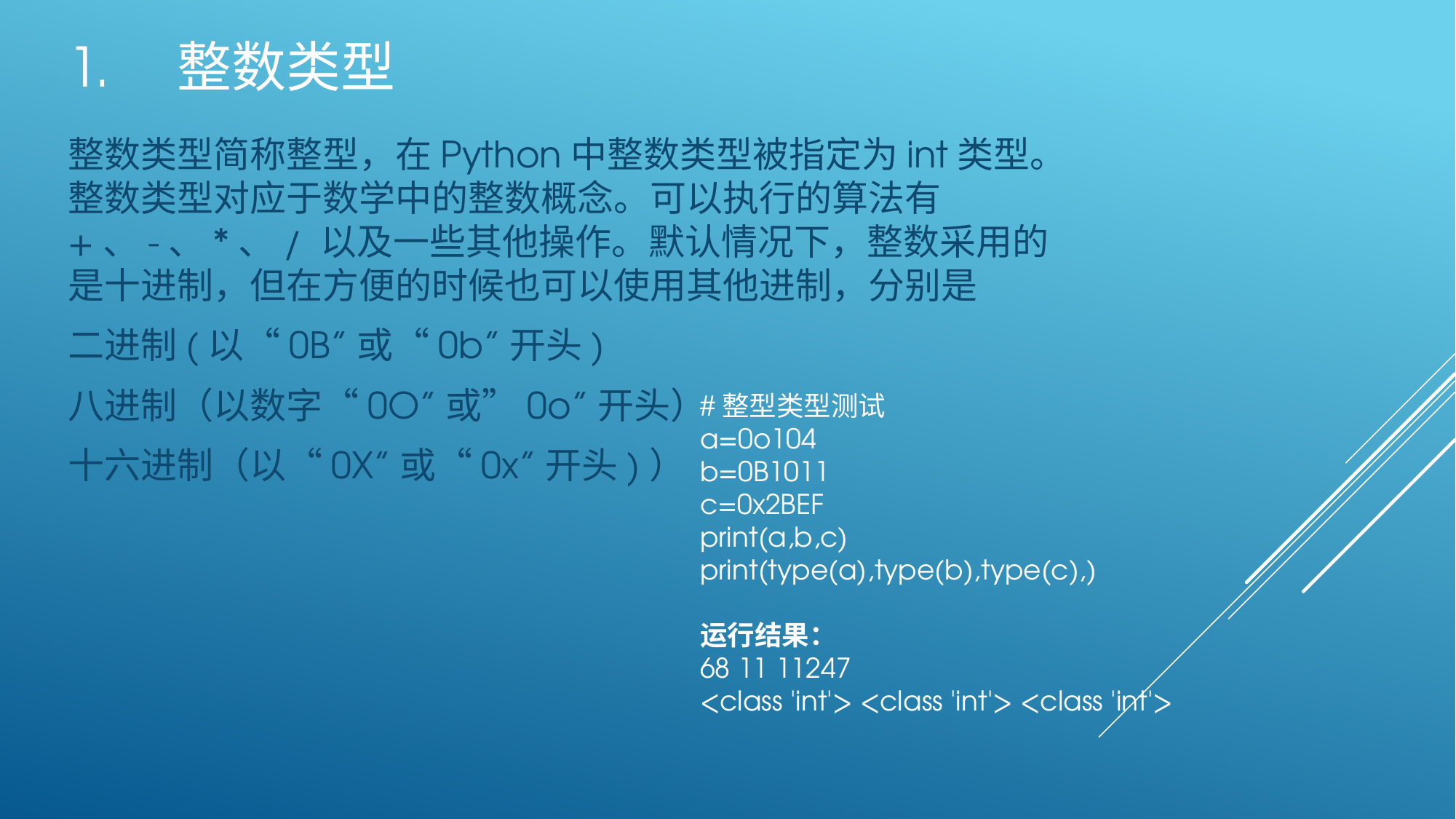

# 1.	整数类型
整数类型简称整型，在Python中整数类型被指定为int类型。整数类型对应于数学中的整数概念。可以执行的算法有+、-、*、/ 以及一些其他操作。默认情况下，整数采用的是十进制，但在方便的时候也可以使用其他进制，分别是
二进制(以“0B”或“0b”开头)
八进制（以数字“0O”或”0o”开头）
十六进制（以“0X”或“0x”开头)）
#整型类型测试
a=0o104
b=0B1011
c=0x2BEF
print(a,b,c)
print(type(a),type(b),type(c),)

运行结果：
68 11 11247
<class 'int'> <class 'int'> <class 'int'>